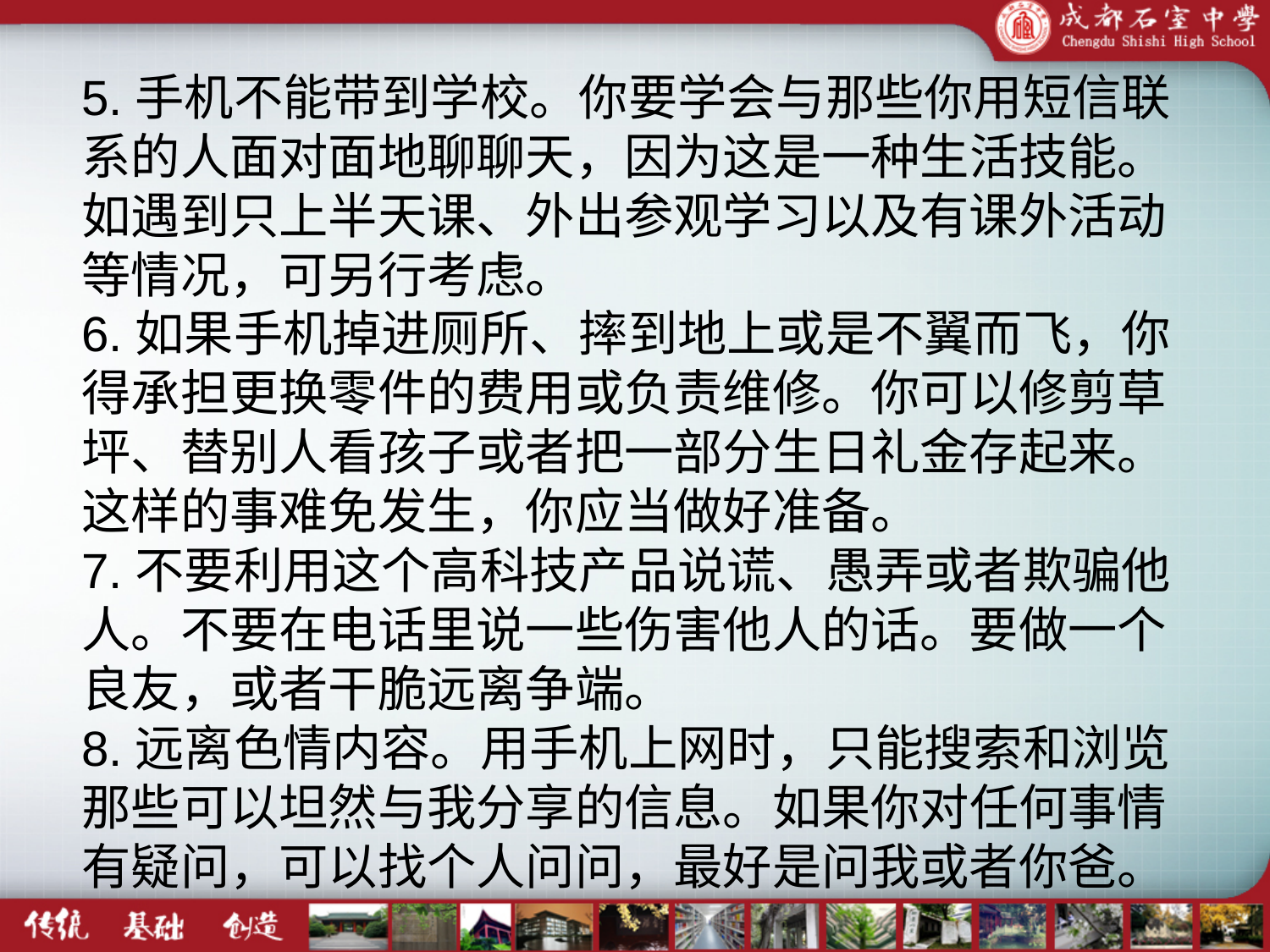

5.手机不能带到学校。你要学会与那些你用短信联系的人面对面地聊聊天，因为这是一种生活技能。如遇到只上半天课、外出参观学习以及有课外活动等情况，可另行考虑。
6.如果手机掉进厕所、摔到地上或是不翼而飞，你得承担更换零件的费用或负责维修。你可以修剪草坪、替别人看孩子或者把一部分生日礼金存起来。这样的事难免发生，你应当做好准备。
7.不要利用这个高科技产品说谎、愚弄或者欺骗他人。不要在电话里说一些伤害他人的话。要做一个良友，或者干脆远离争端。
8.远离色情内容。用手机上网时，只能搜索和浏览那些可以坦然与我分享的信息。如果你对任何事情有疑问，可以找个人问问，最好是问我或者你爸。